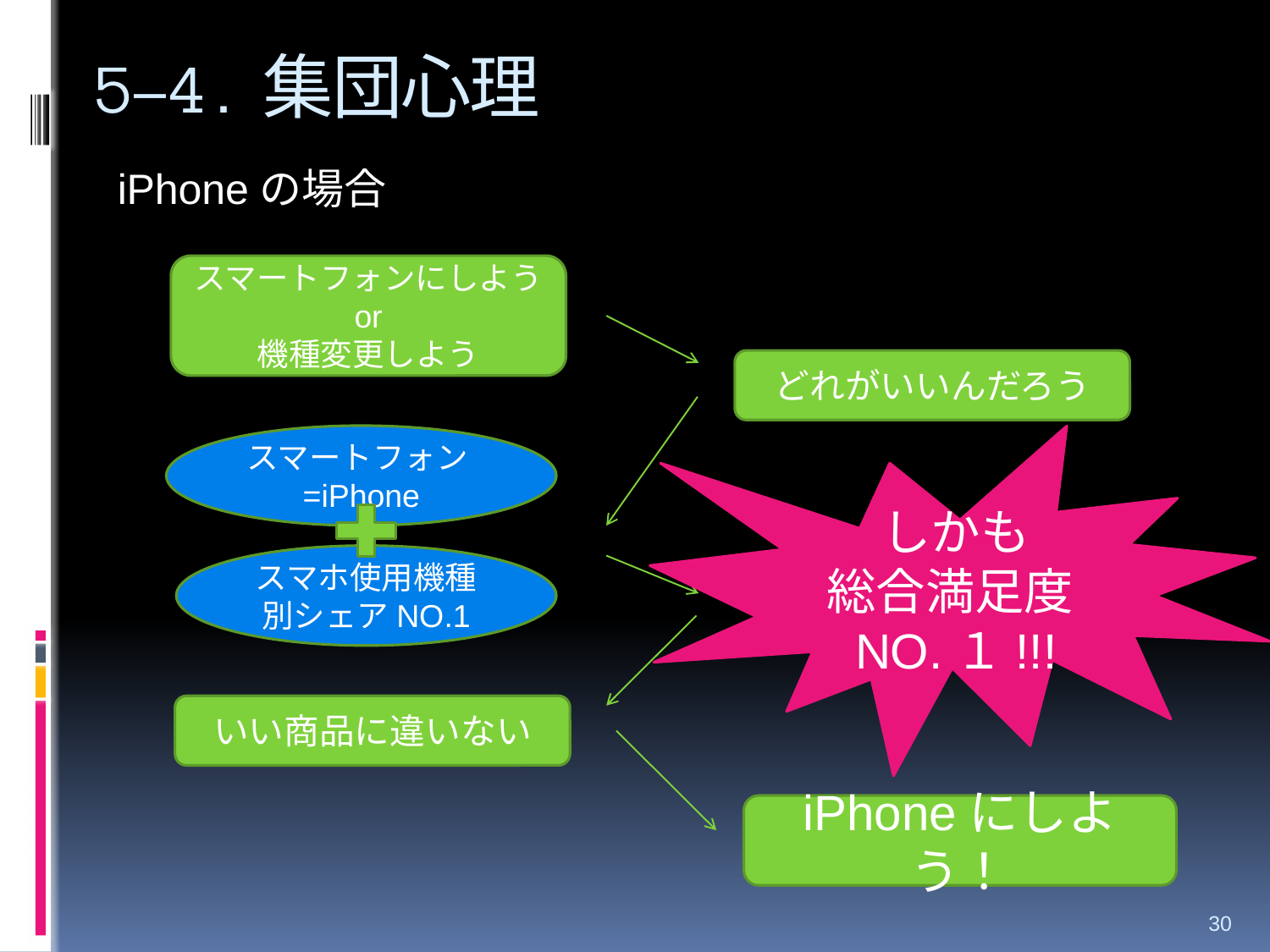

# 5-4.集団心理
iPhoneの場合
スマートフォンにしよう
or
機種変更しよう
どれがいいんだろう
スマートフォン=iPhone
しかも
総合満足度NO.１!!!

スマホ使用機種別シェアNO.1
いい商品に違いない
iPhoneにしよう！
30